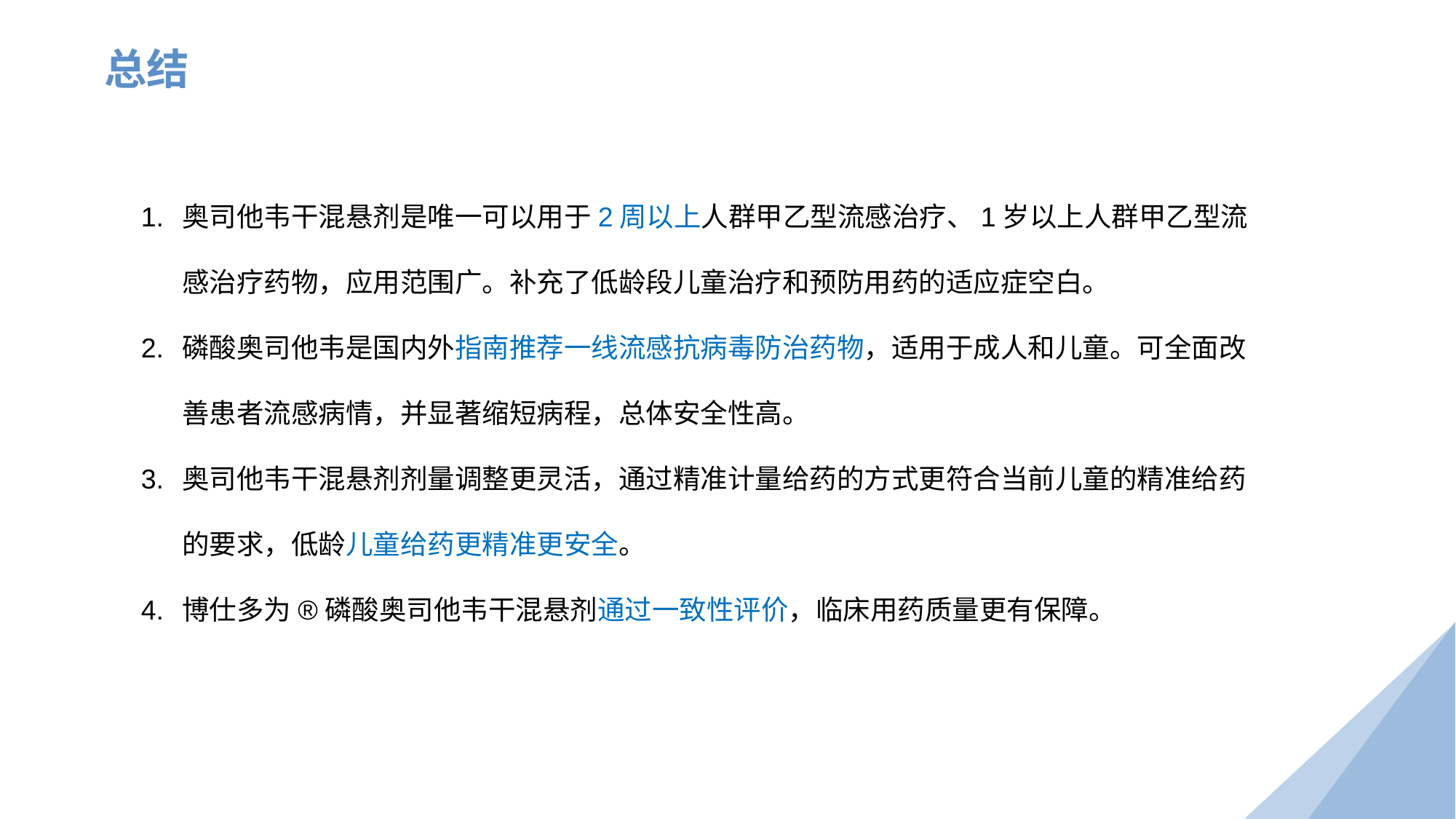

总结
奥司他韦干混悬剂是唯一可以用于2周以上人群甲乙型流感治疗、1岁以上人群甲乙型流感治疗药物，应用范围广。补充了低龄段儿童治疗和预防用药的适应症空白。
磷酸奥司他韦是国内外指南推荐一线流感抗病毒防治药物，适用于成人和儿童。可全面改善患者流感病情，并显著缩短病程，总体安全性高。
奥司他韦干混悬剂剂量调整更灵活，通过精准计量给药的方式更符合当前儿童的精准给药的要求，低龄儿童给药更精准更安全。
博仕多为®磷酸奥司他韦干混悬剂通过一致性评价，临床用药质量更有保障。